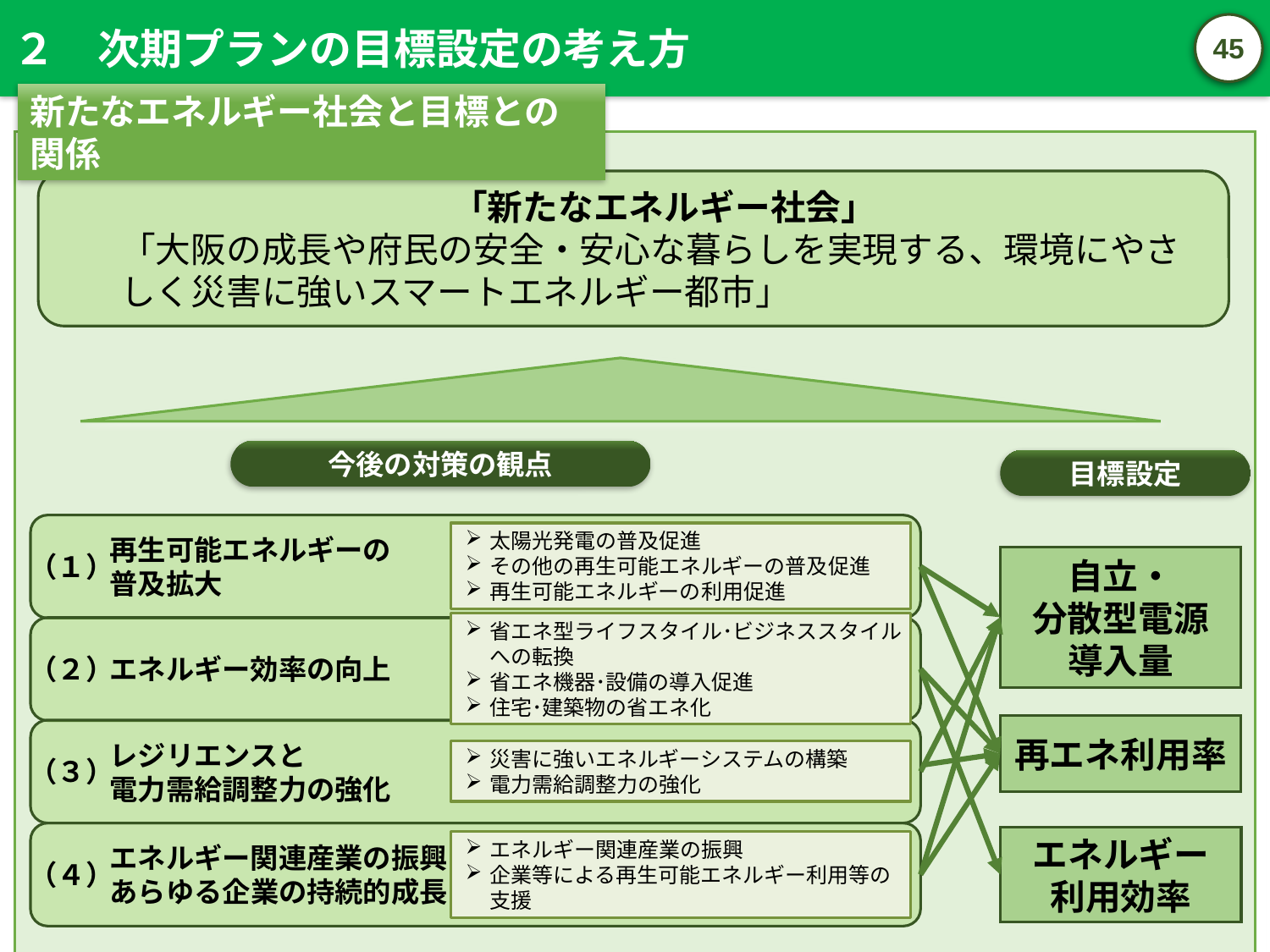

２　次期プランの目標設定の考え方
45
新たなエネルギー社会と目標との関係

「新たなエネルギー社会」
「大阪の成長や府民の安全・安心な暮らしを実現する、環境にやさしく災害に強いスマートエネルギー都市」

今後の対策の観点
目標設定
（１）
再生可能エネルギーの
普及拡大
太陽光発電の普及促進
その他の再生可能エネルギーの普及促進
再生可能エネルギーの利用促進
自立・
分散型電源
導入量
エネルギー効率の向上
（２）
省エネ型ライフスタイル･ビジネススタイルへの転換
省エネ機器･設備の導入促進
住宅･建築物の省エネ化
再エネ利用率
（３）
レジリエンスと
電力需給調整力の強化
災害に強いエネルギーシステムの構築
電力需給調整力の強化
エネルギー関連産業の振興と
あらゆる企業の持続的成長
（４）
エネルギー
利用効率
エネルギー関連産業の振興
企業等による再生可能エネルギー利用等の支援